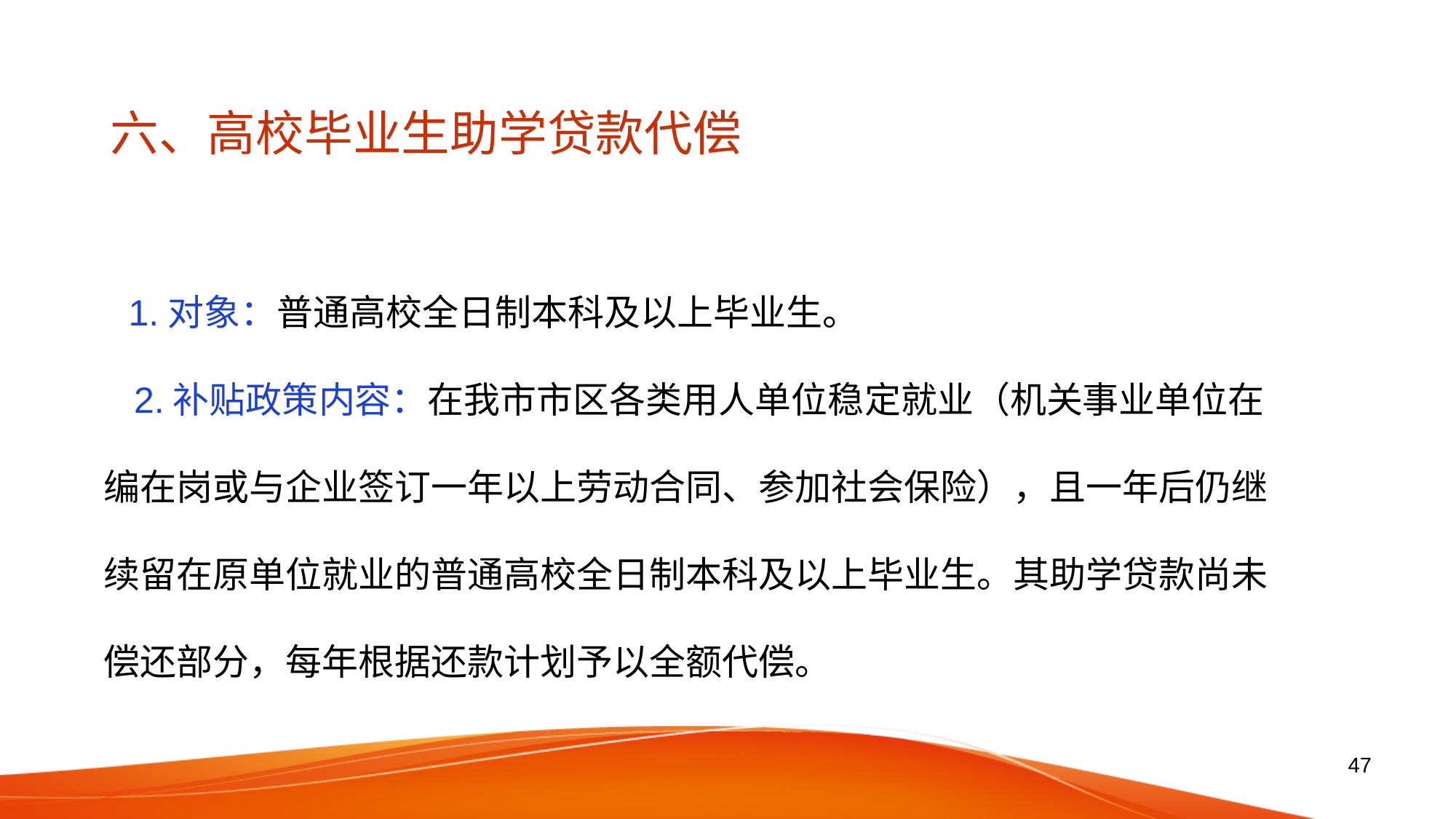

# 六、高校毕业生助学贷款代偿
   1.对象：普通高校全日制本科及以上毕业生。
   2.补贴政策内容：在我市市区各类用人单位稳定就业（机关事业单位在编在岗或与企业签订一年以上劳动合同、参加社会保险），且一年后仍继续留在原单位就业的普通高校全日制本科及以上毕业生。其助学贷款尚未偿还部分，每年根据还款计划予以全额代偿。
47